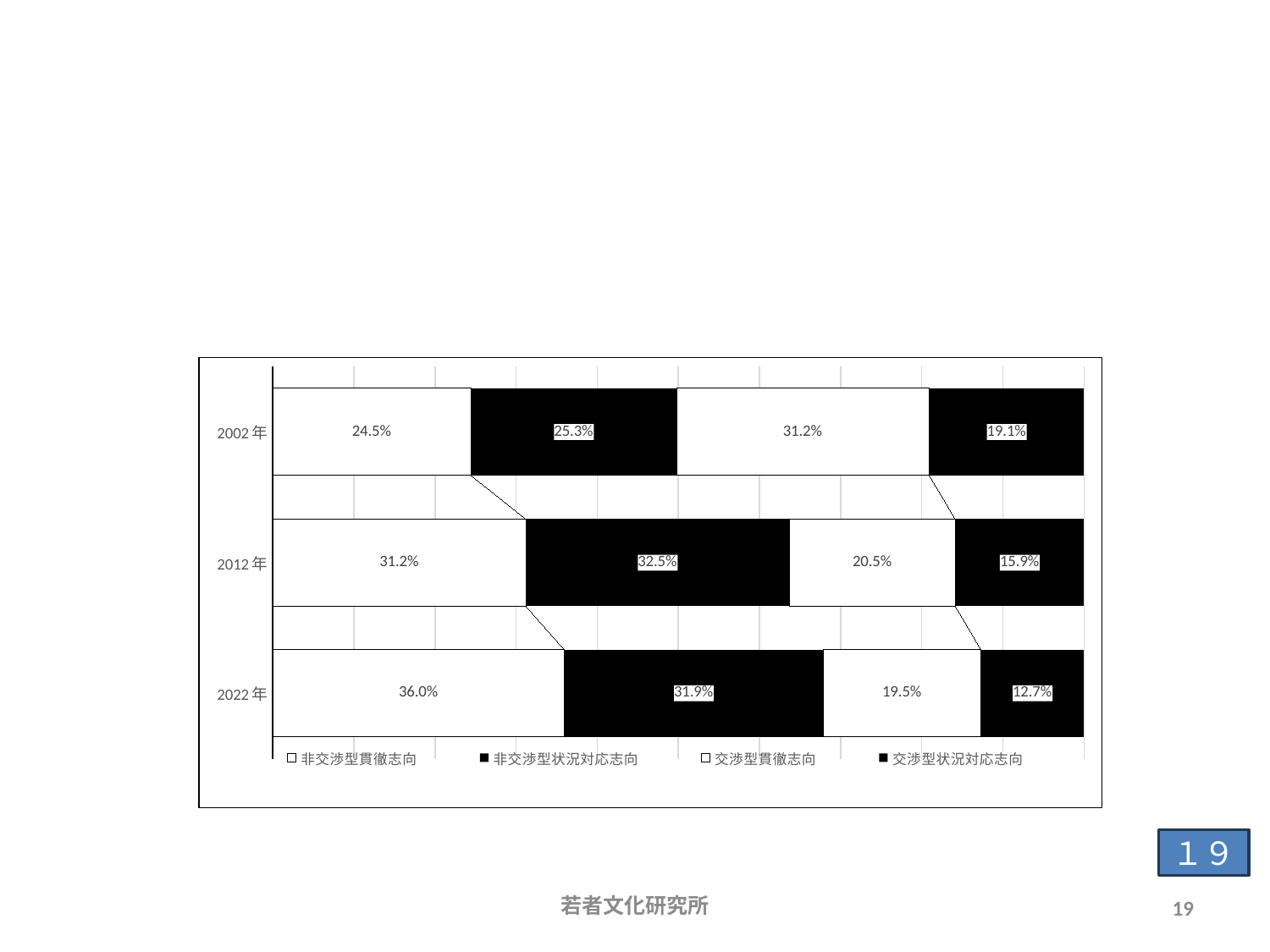

# 非交渉型貫徹志向の増加（大都市若者）

### Chart

| Category | 非交渉型貫徹志向 | 非交渉型状況対応志向 | 交渉型貫徹志向 | 交渉型状況対応志向 |
|---|---|---|---|---|
| 2022年 | 0.36 | 0.319 | 0.195 | 0.127 |
| 2012年 | 0.3121998078770413 | 0.32468780019212296 | 0.20461095100864554 | 0.1585014409221902 |
| 2002年 | 0.24465116279069768 | 0.25302325581395346 | 0.3116279069767442 | 0.19069767441860466 |
１９
若者文化研究所
19